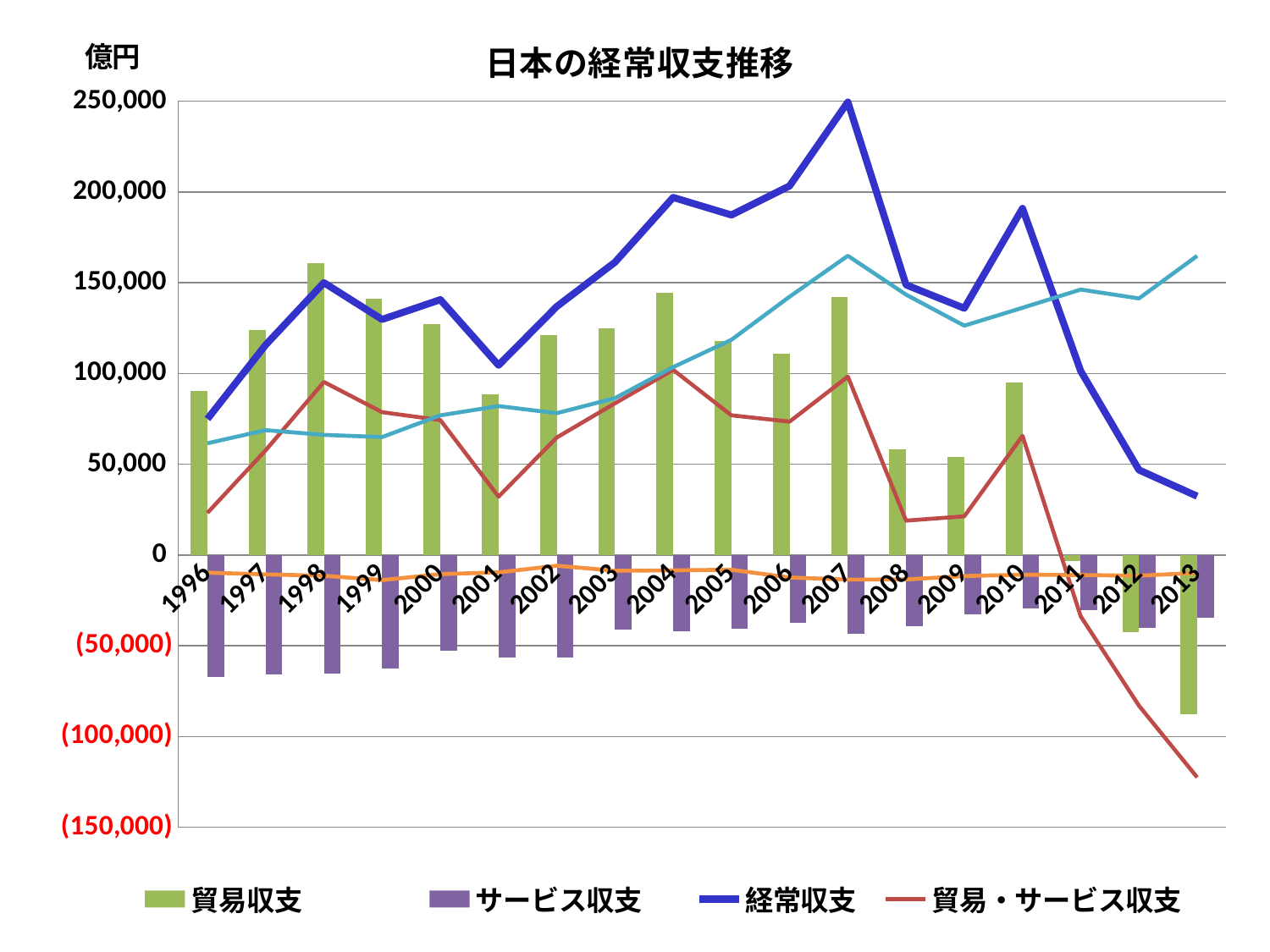

### Chart: 日本の経常収支推移

| Category | 貿易収支 | サービス収支 | 経常収支 | 貿易・サービス収支 | )第一次所得収支 | 第二次所得収支 |
|---|---|---|---|---|---|---|
| 1996 | 90346.0 | -67172.0 | 74943.0 | 23174.0 | 61544.0 | -9775.0 |
| 1997 | 123709.0 | -66029.0 | 115700.0 | 57680.0 | 68733.0 | -10713.0 |
| 1998 | 160782.0 | -65483.0 | 149981.0 | 95299.0 | 66146.0 | -11463.0 |
| 1999 | 141370.0 | -62720.0 | 129734.0 | 78650.0 | 64953.0 | -13869.0 |
| 2000 | 126983.0 | -52685.0 | 140616.0 | 74298.0 | 76914.0 | -10596.0 |
| 2001 | 88469.0 | -56349.0 | 104524.0 | 32120.0 | 82009.0 | -9604.0 |
| 2002 | 121211.0 | -56521.0 | 136837.0 | 64690.0 | 78105.0 | -5958.0 |
| 2003 | 124631.0 | -41078.0 | 161254.0 | 83553.0 | 86398.0 | -8697.0 |
| 2004 | 144235.0 | -42274.0 | 196941.0 | 101961.0 | 103488.0 | -8509.0 |
| 2005 | 117712.0 | -40782.0 | 187277.0 | 76930.0 | 118503.0 | -8157.0 |
| 2006 | 110701.0 | -37241.0 | 203307.0 | 73460.0 | 142277.0 | -12429.0 |
| 2007 | 141873.0 | -43620.0 | 249490.0 | 98253.0 | 164818.0 | -13581.0 |
| 2008 | 58031.0 | -39131.0 | 148786.0 | 18899.0 | 143402.0 | -13515.0 |
| 2009 | 53876.0 | -32627.0 | 135925.0 | 21249.0 | 126312.0 | -11635.0 |
| 2010 | 95160.0 | -29513.0 | 190903.0 | 65646.0 | 136173.0 | -10917.0 |
| 2011 | -3302.0 | -30479.0 | 101333.0 | -33781.0 | 146210.0 | -11096.0 |
| 2012 | -42719.0 | -40322.0 | 46835.0 | -83041.0 | 141322.0 | -11445.0 |
| 2013 | -87734.0 | -34786.0 | 32343.0 | -122521.0 | 164755.0 | -9892.0 |